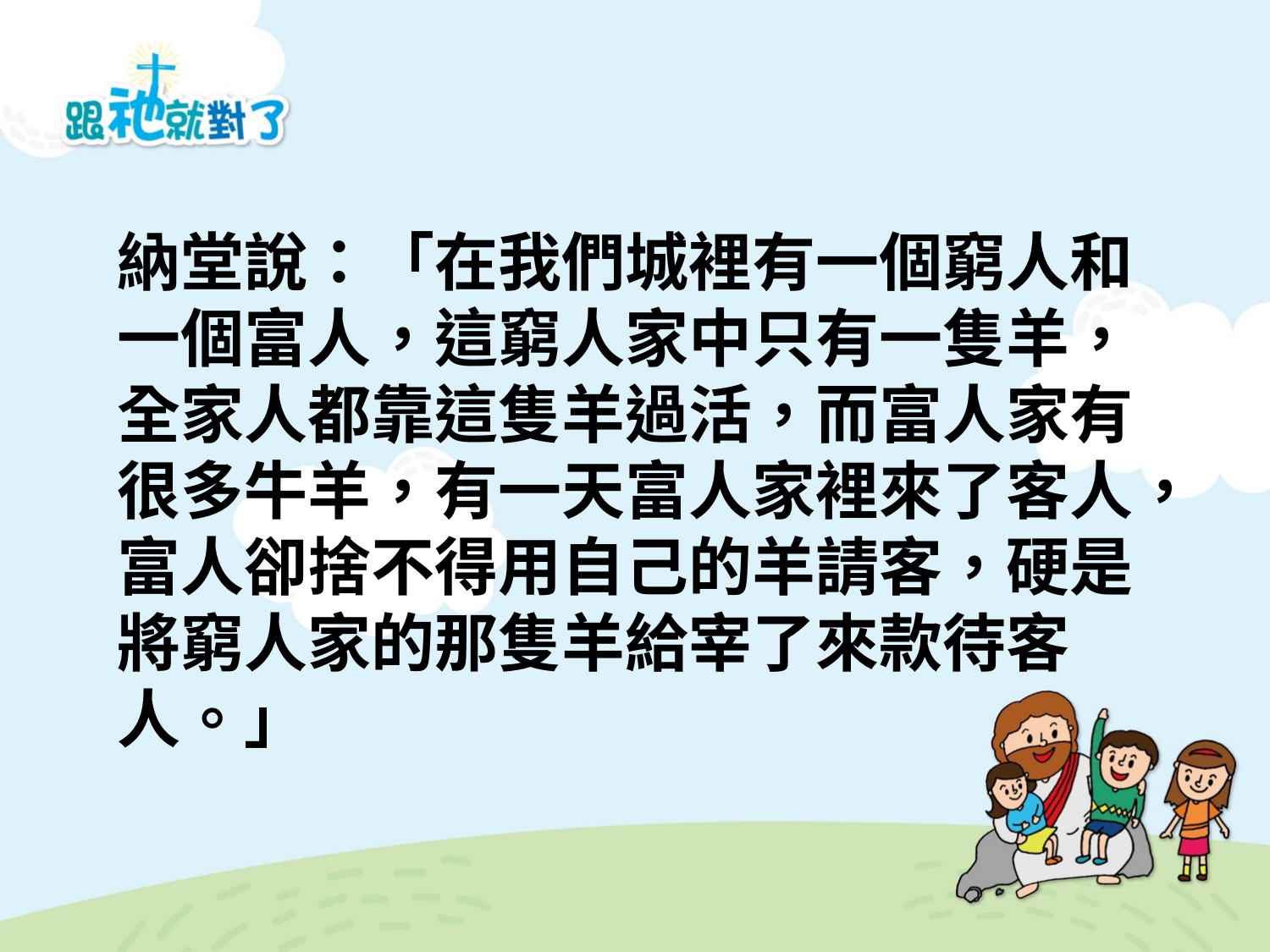

納堂說：「在我們城裡有一個窮人和一個富人，這窮人家中只有一隻羊，全家人都靠這隻羊過活，而富人家有很多牛羊，有一天富人家裡來了客人，富人卻捨不得用自己的羊請客，硬是將窮人家的那隻羊給宰了來款待客人。」